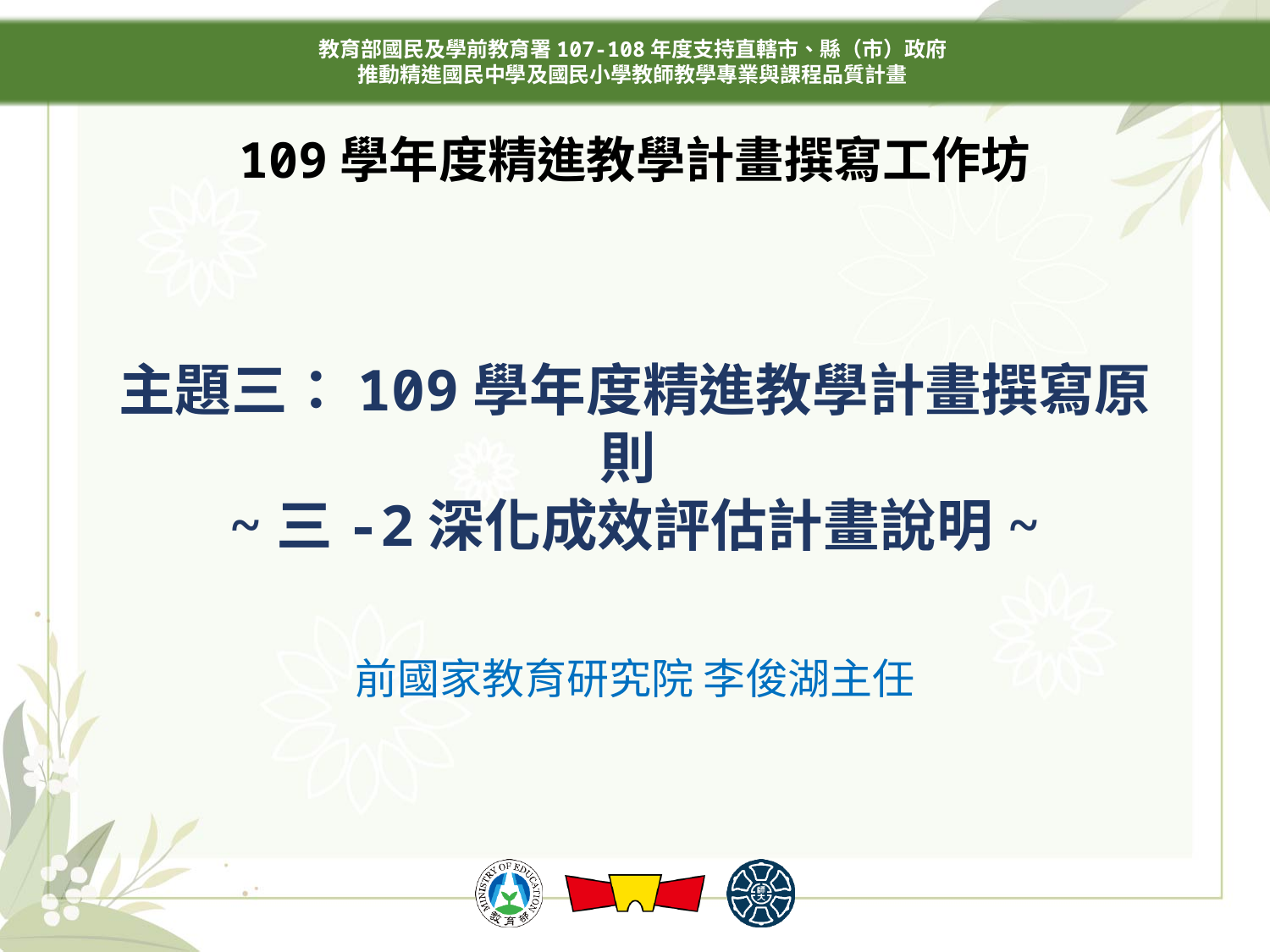

# 主題三：109學年度精進教學計畫撰寫原則  ~三-2深化成效評估計畫說明~
前國家教育研究院 李俊湖主任